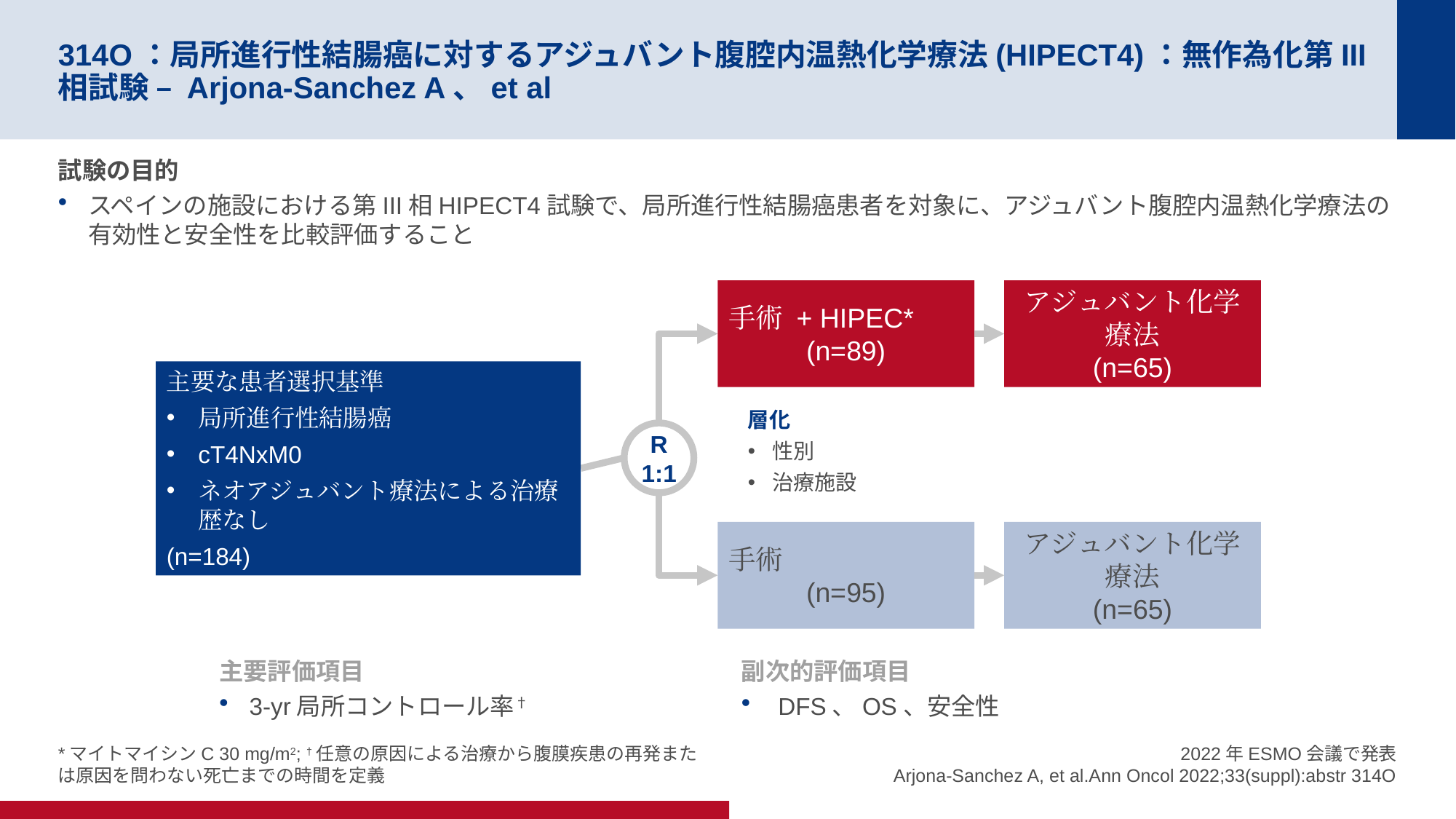

# 314O：局所進行性結腸癌に対するアジュバント腹腔内温熱化学療法(HIPECT4)：無作為化第III相試験 – Arjona-Sanchez A、et al
試験の目的
スペインの施設における第III相HIPECT4試験で、局所進行性結腸癌患者を対象に、アジュバント腹腔内温熱化学療法の有効性と安全性を比較評価すること
手術 + HIPEC*
(n=89)
アジュバント化学療法
(n=65)
主要な患者選択基準
局所進行性結腸癌
cT4NxM0
ネオアジュバント療法による治療歴なし
(n=184)
層化
性別
治療施設
R
1:1
手術
(n=95)
アジュバント化学療法
(n=65)
主要評価項目
3-yr局所コントロール率†
副次的評価項目
 DFS、OS、安全性
*マイトマイシンC 30 mg/m2; †任意の原因による治療から腹膜疾患の再発または原因を問わない死亡までの時間を定義
2022年ESMO会議で発表
Arjona-Sanchez A, et al.Ann Oncol 2022;33(suppl):abstr 314O